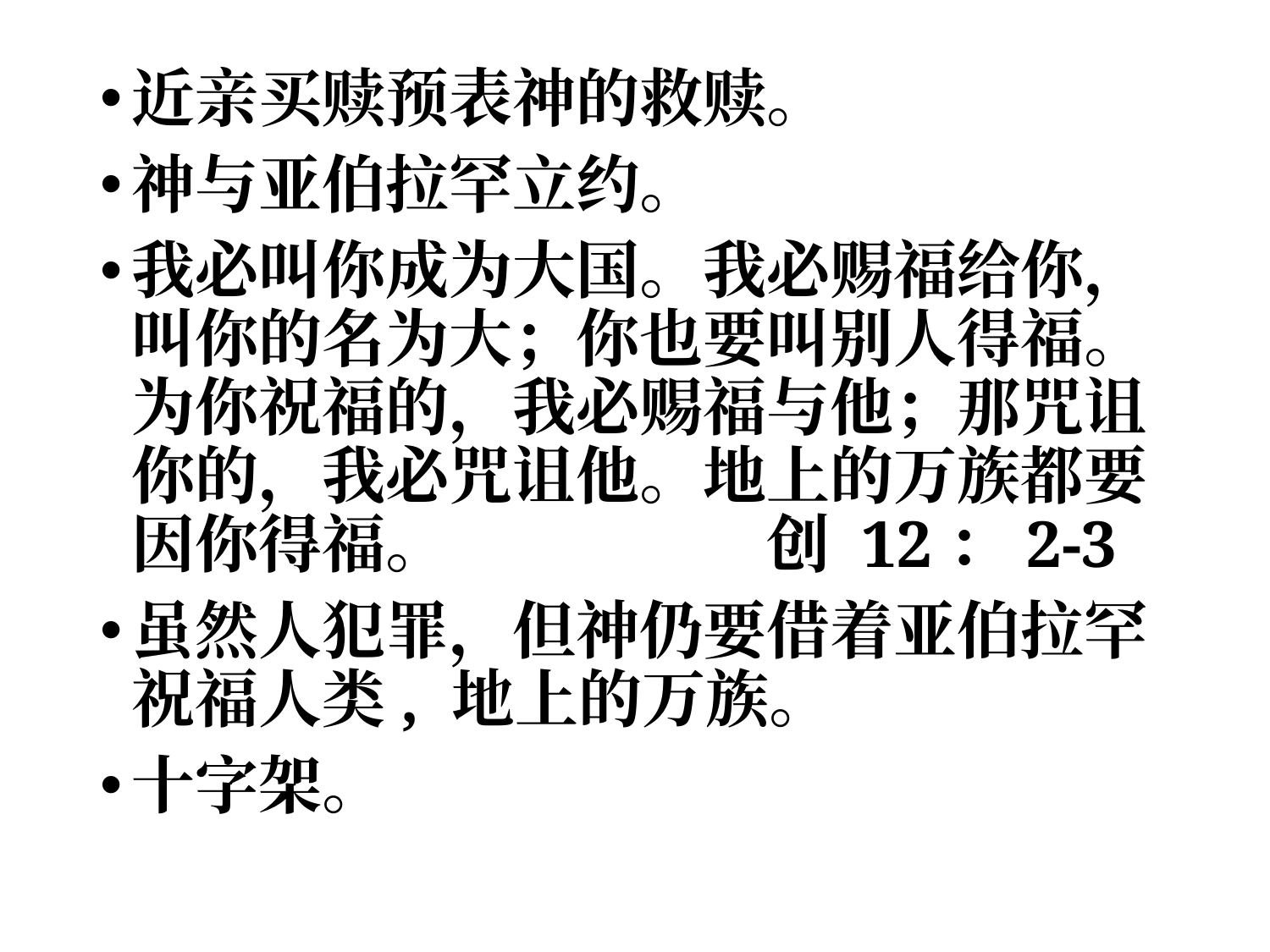

近亲买赎预表神的救赎。
神与亚伯拉罕立约。
我必叫你成为大国。我必赐福给你，叫你的名为大；你也要叫别人得福。 为你祝福的，我必赐福与他；那咒诅你的，我必咒诅他。地上的万族都要因你得福。			创 12：2-3
虽然人犯罪，但神仍要借着亚伯拉罕祝福人类, 地上的万族。
十字架。